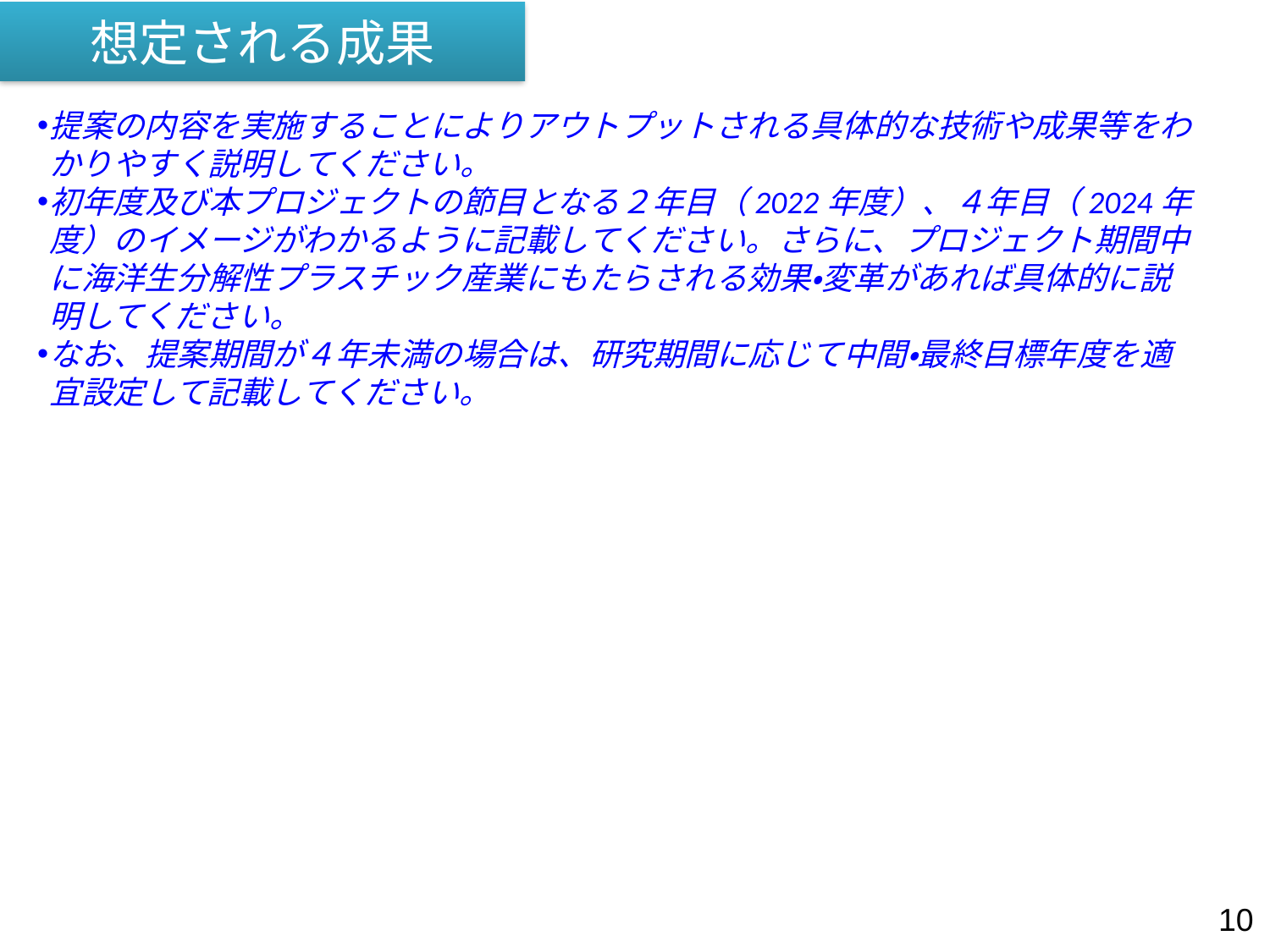

# 想定される成果
提案の内容を実施することによりアウトプットされる具体的な技術や成果等をわかりやすく説明してください。
初年度及び本プロジェクトの節目となる２年目（2022年度）、４年目（2024年度）のイメージがわかるように記載してください。さらに、プロジェクト期間中に海洋生分解性プラスチック産業にもたらされる効果・変革があれば具体的に説明してください。
なお、提案期間が４年未満の場合は、研究期間に応じて中間・最終目標年度を適宜設定して記載してください。
10